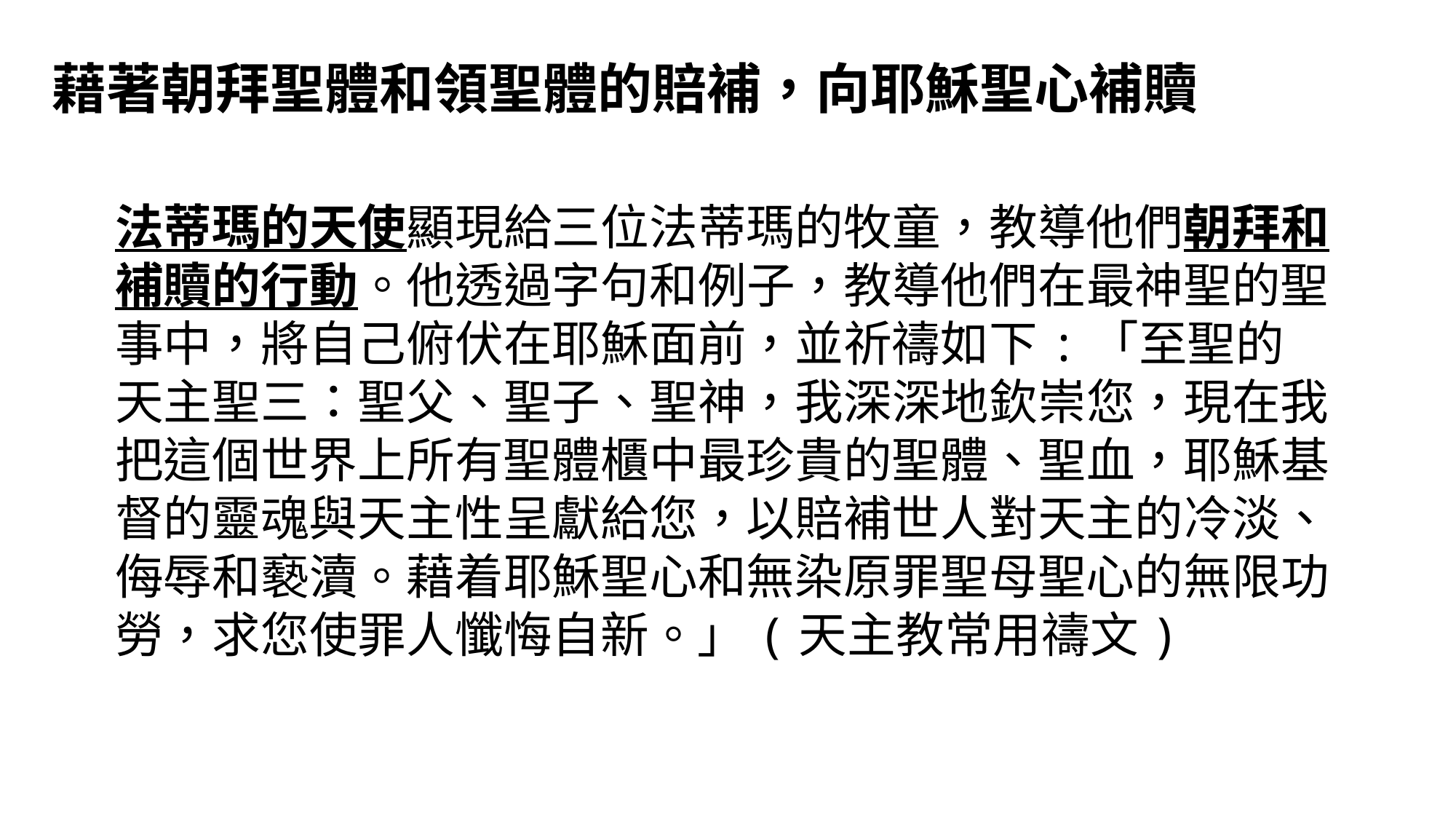

藉著朝拜聖體和領聖體的賠補，向耶穌聖心補贖
法蒂瑪的天使顯現給三位法蒂瑪的牧童，教導他們朝拜和補贖的行動。他透過字句和例子，教導他們在最神聖的聖事中，將自己俯伏在耶穌面前，並祈禱如下:「至聖的天主聖三：聖父、聖子、聖神，我深深地欽崇您，現在我把這個世界上所有聖體櫃中最珍貴的聖體、聖血，耶穌基督的靈魂與天主性呈獻給您，以賠補世人對天主的冷淡、侮辱和褻瀆。藉着耶穌聖心和無染原罪聖母聖心的無限功勞，求您使罪人懺悔自新。」(天主教常用禱文)